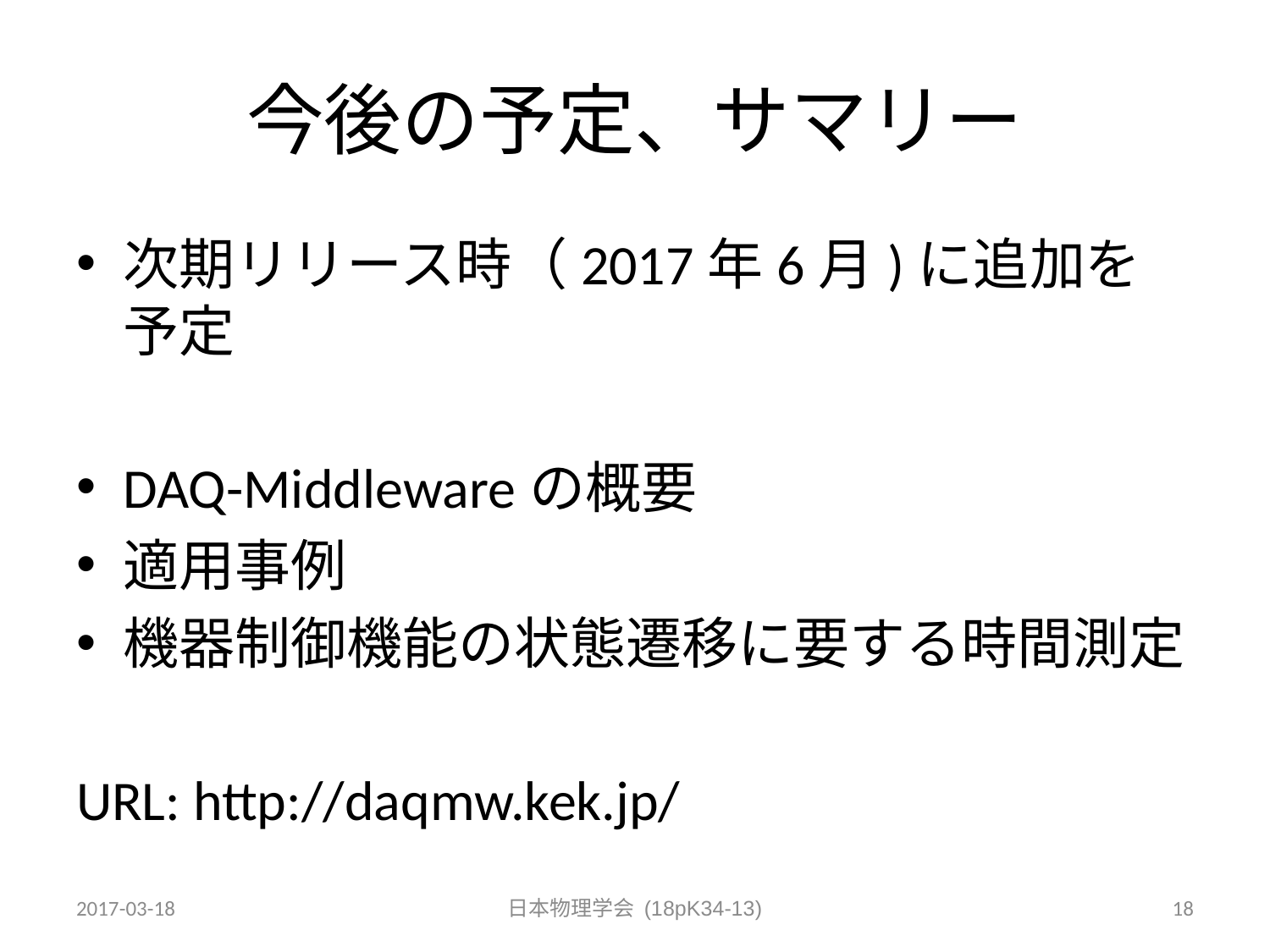

# 今後の予定、サマリー
次期リリース時（2017年6月)に追加を予定

DAQ-Middlewareの概要
適用事例
機器制御機能の状態遷移に要する時間測定

URL: http://daqmw.kek.jp/

2017-03-18
日本物理学会 (18pK34-13)
18